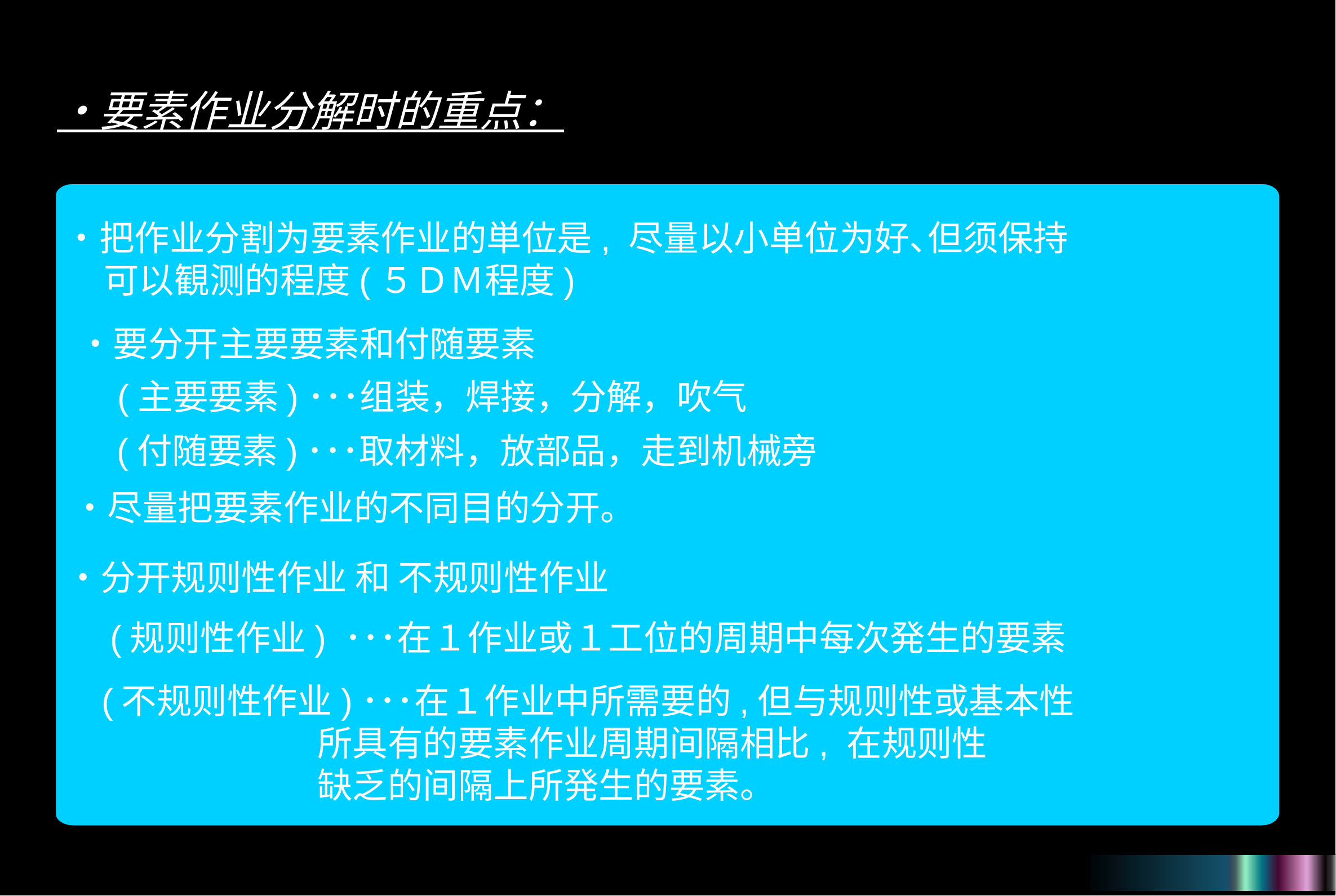

・要素作业分解时的重点：

・把作业分割为要素作业的単位是, 尽量以小单位为好､但须保持
    可以観测的程度(５ＤＭ程度)
・要分开主要要素和付随要素
   (主要要素)･･･组装，焊接，分解，吹气
   (付随要素)･･･取材料，放部品，走到机械旁

・尽量把要素作业的不同目的分开。

・分开规则性作业 和 不规则性作业
   (规则性作业) ･･･在１作业或１工位的周期中每次発生的要素
   (不规则性作业)･･･在１作业中所需要的,但与规则性或基本性
                              所具有的要素作业周期间隔相比, 在规则性
                              缺乏的间隔上所発生的要素。